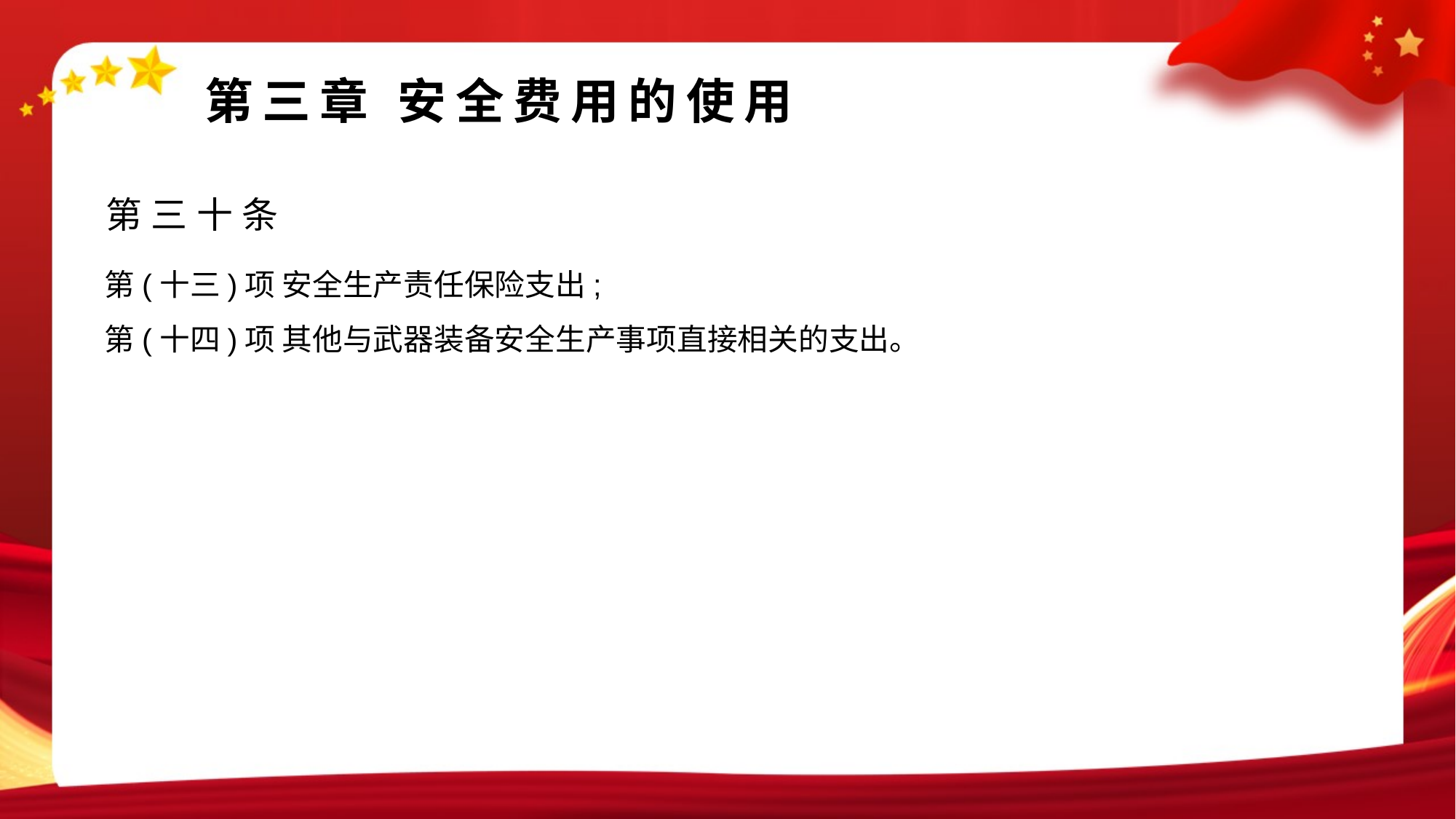

#
第三章 安全费用的使用
第三十条
第(十三)项 安全生产责任保险支出;
第(十四)项 其他与武器装备安全生产事项直接相关的支出。